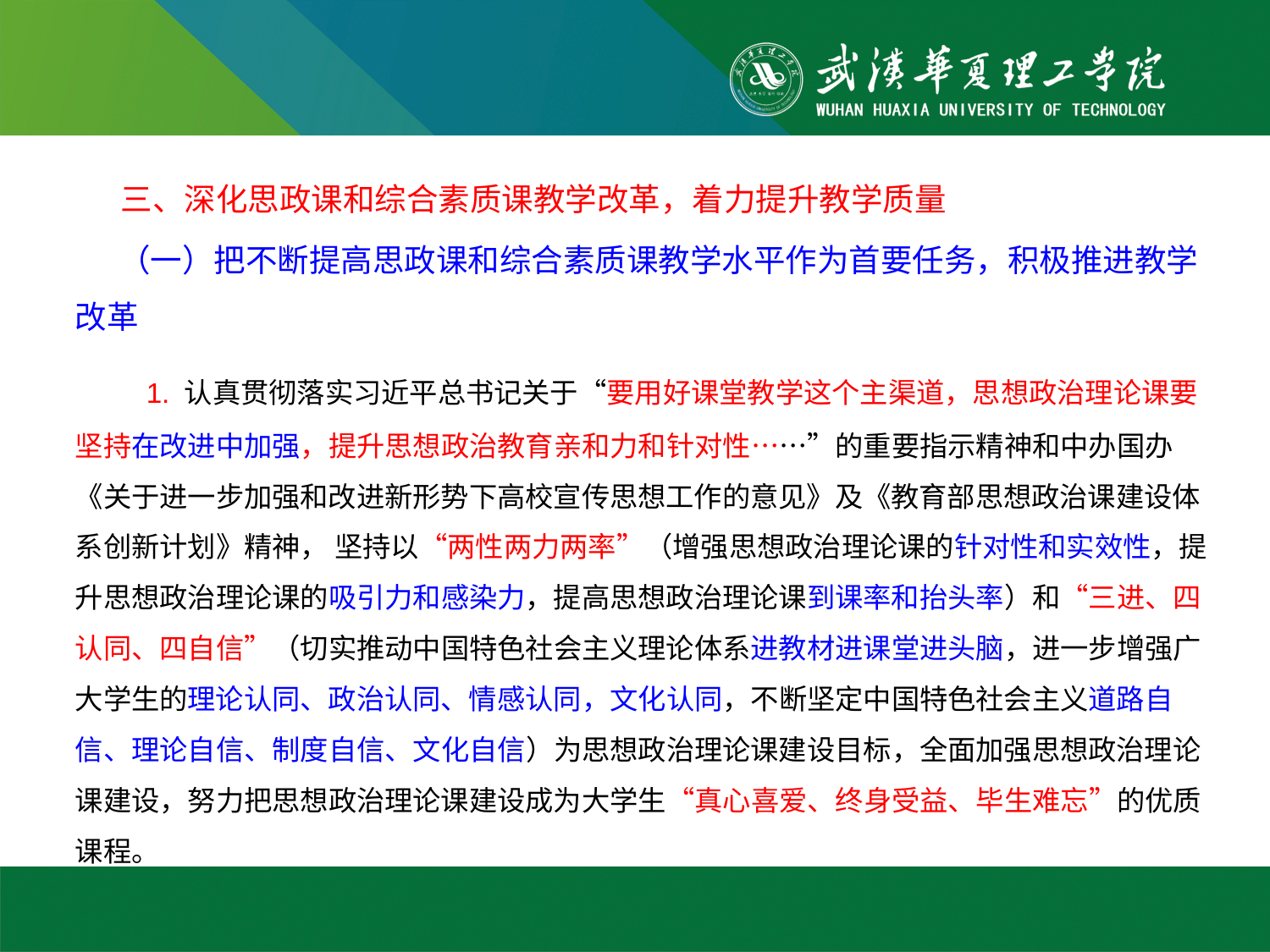

三、深化思政课和综合素质课教学改革，着力提升教学质量
     （一）把不断提高思政课和综合素质课教学水平作为首要任务，积极推进教学改革
      1. 认真贯彻落实习近平总书记关于“要用好课堂教学这个主渠道，思想政治理论课要坚持在改进中加强，提升思想政治教育亲和力和针对性……”的重要指示精神和中办国办《关于进一步加强和改进新形势下高校宣传思想工作的意见》及《教育部思想政治课建设体系创新计划》精神， 坚持以“两性两力两率”（增强思想政治理论课的针对性和实效性，提升思想政治理论课的吸引力和感染力，提高思想政治理论课到课率和抬头率）和“三进、四认同、四自信”（切实推动中国特色社会主义理论体系进教材进课堂进头脑，进一步增强广大学生的理论认同、政治认同、情感认同，文化认同，不断坚定中国特色社会主义道路自信、理论自信、制度自信、文化自信）为思想政治理论课建设目标，全面加强思想政治理论课建设，努力把思想政治理论课建设成为大学生“真心喜爱、终身受益、毕生难忘”的优质课程。